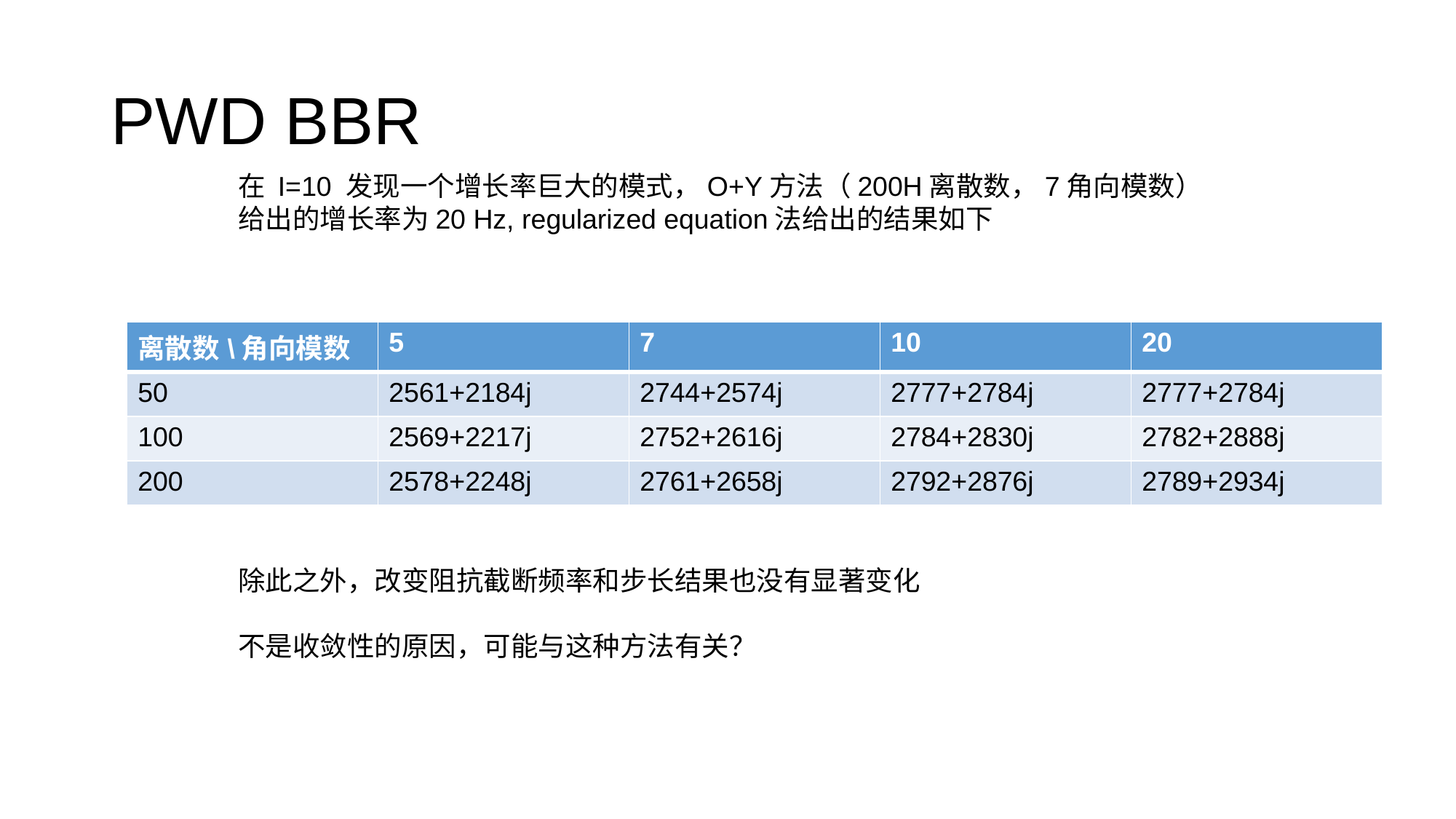

# PWD BBR
在 I=10 发现一个增长率巨大的模式，O+Y方法（200H离散数，7角向模数）给出的增长率为20 Hz, regularized equation法给出的结果如下
| 离散数\角向模数 | 5 | 7 | 10 | 20 |
| --- | --- | --- | --- | --- |
| 50 | 2561+2184j | 2744+2574j | 2777+2784j | 2777+2784j |
| 100 | 2569+2217j | 2752+2616j | 2784+2830j | 2782+2888j |
| 200 | 2578+2248j | 2761+2658j | 2792+2876j | 2789+2934j |
除此之外，改变阻抗截断频率和步长结果也没有显著变化

不是收敛性的原因，可能与这种方法有关？